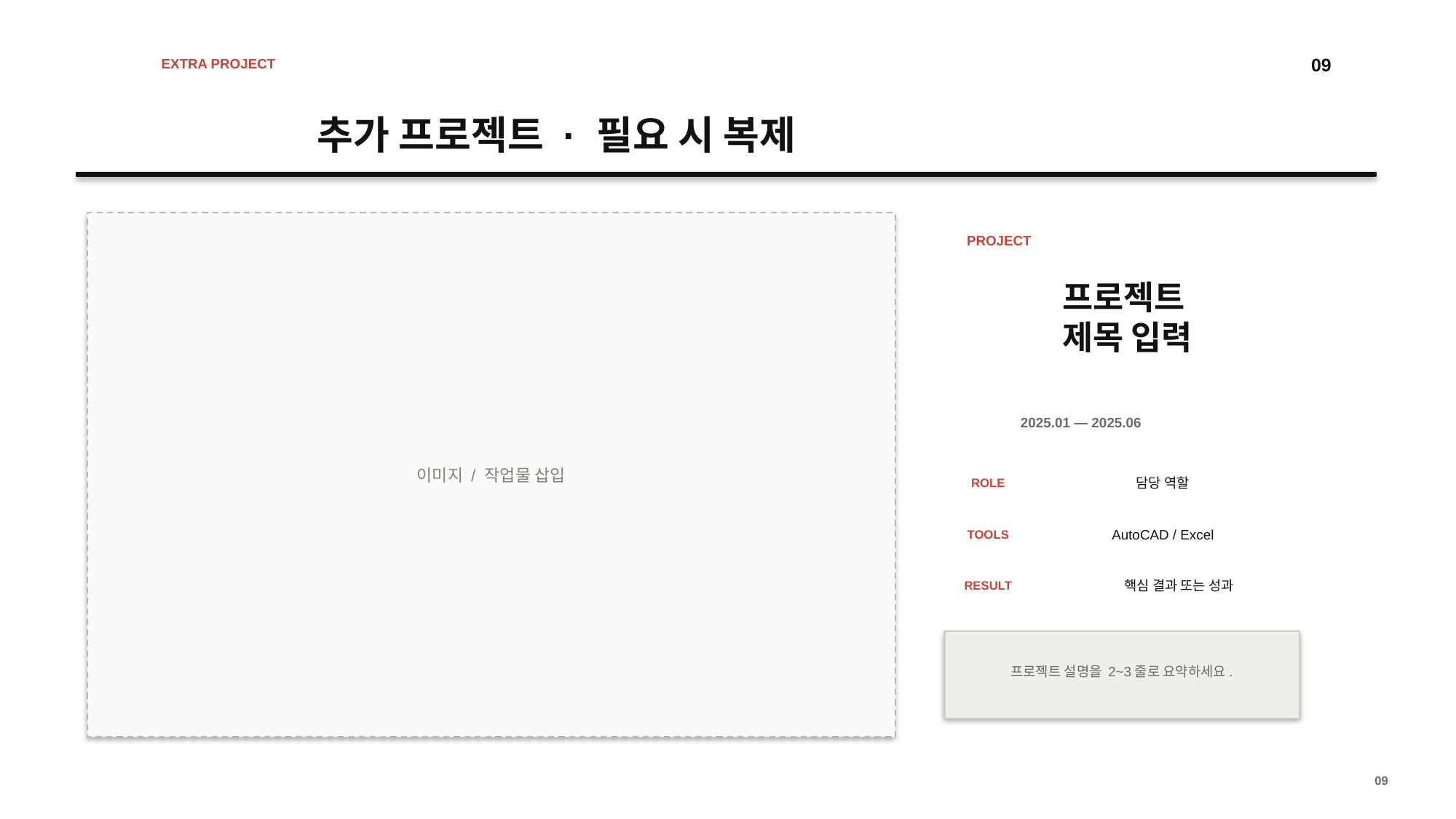

09
EXTRA PROJECT
추가 프로젝트 · 필요 시 복제

PROJECT
프로젝트
제목 입력
2025.01 — 2025.06
이미지 / 작업물 삽입
ROLE
담당 역할
TOOLS
AutoCAD / Excel
RESULT
핵심 결과 또는 성과

프로젝트 설명을 2~3줄로 요약하세요.
09